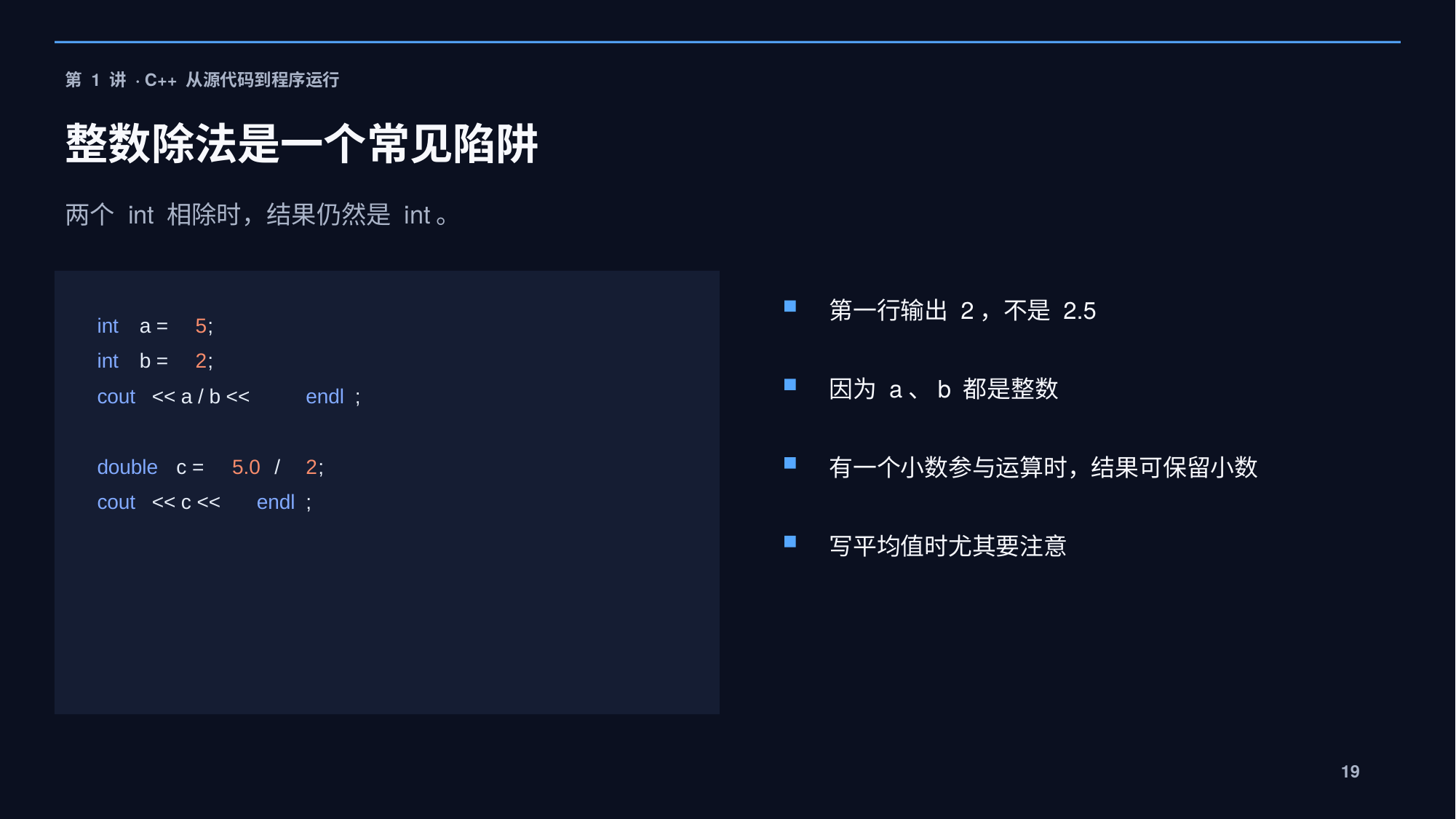

第 1 讲 · C++ 从源代码到程序运行
整数除法是一个常见陷阱
两个 int 相除时，结果仍然是 int。

第一行输出 2，不是 2.5

int
 a =
5
;
int
 b =
2
;
因为 a、b 都是整数
cout
 << a / b <<
endl
;

有一个小数参与运算时，结果可保留小数
double
 c =
5.0
 /
2
;

cout
 << c <<
endl
;
写平均值时尤其要注意

19